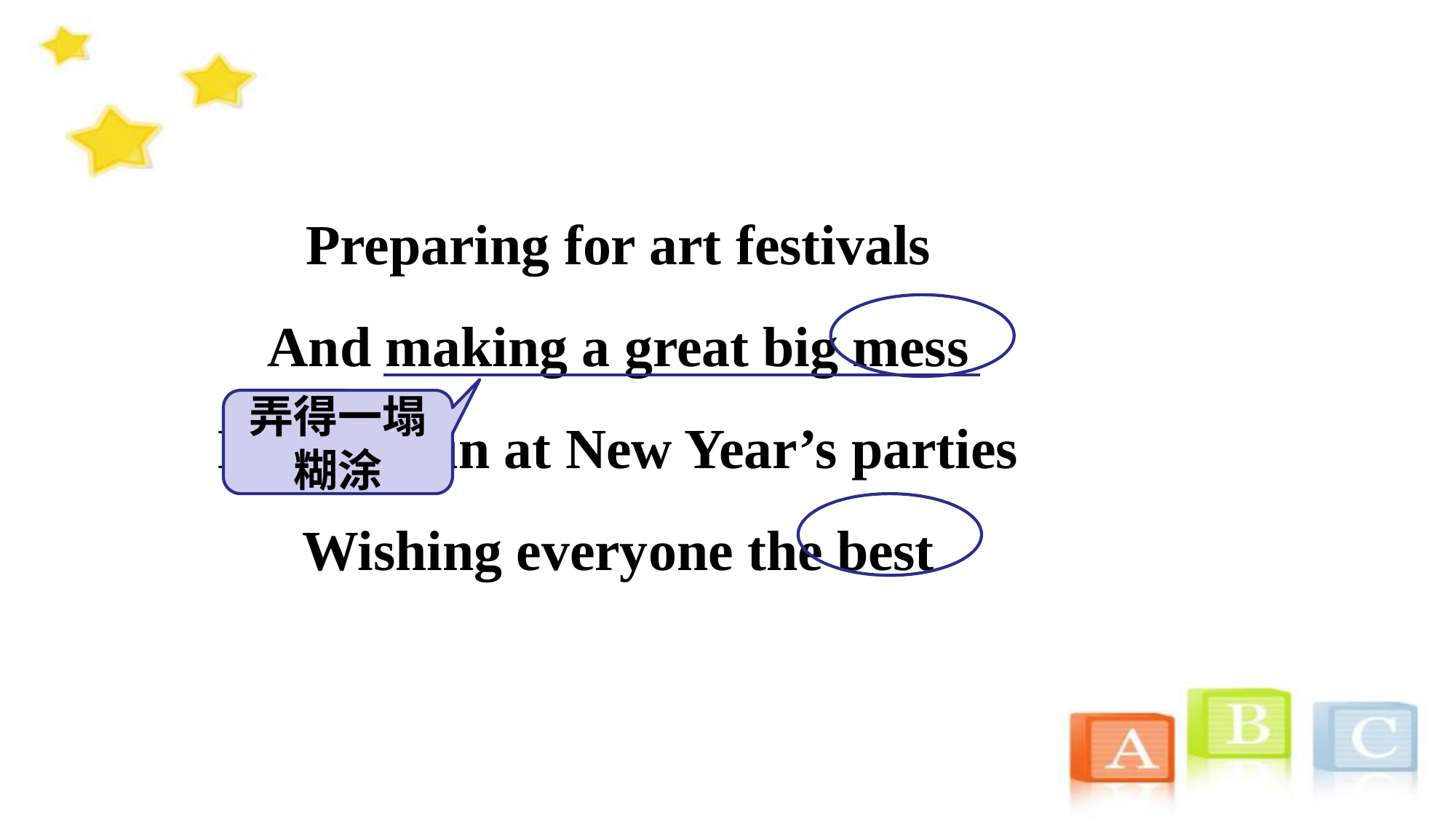

Preparing for art festivals
And making a great big mess
Having fun at New Year’s parties
Wishing everyone the best

弄得一塌
糊涂